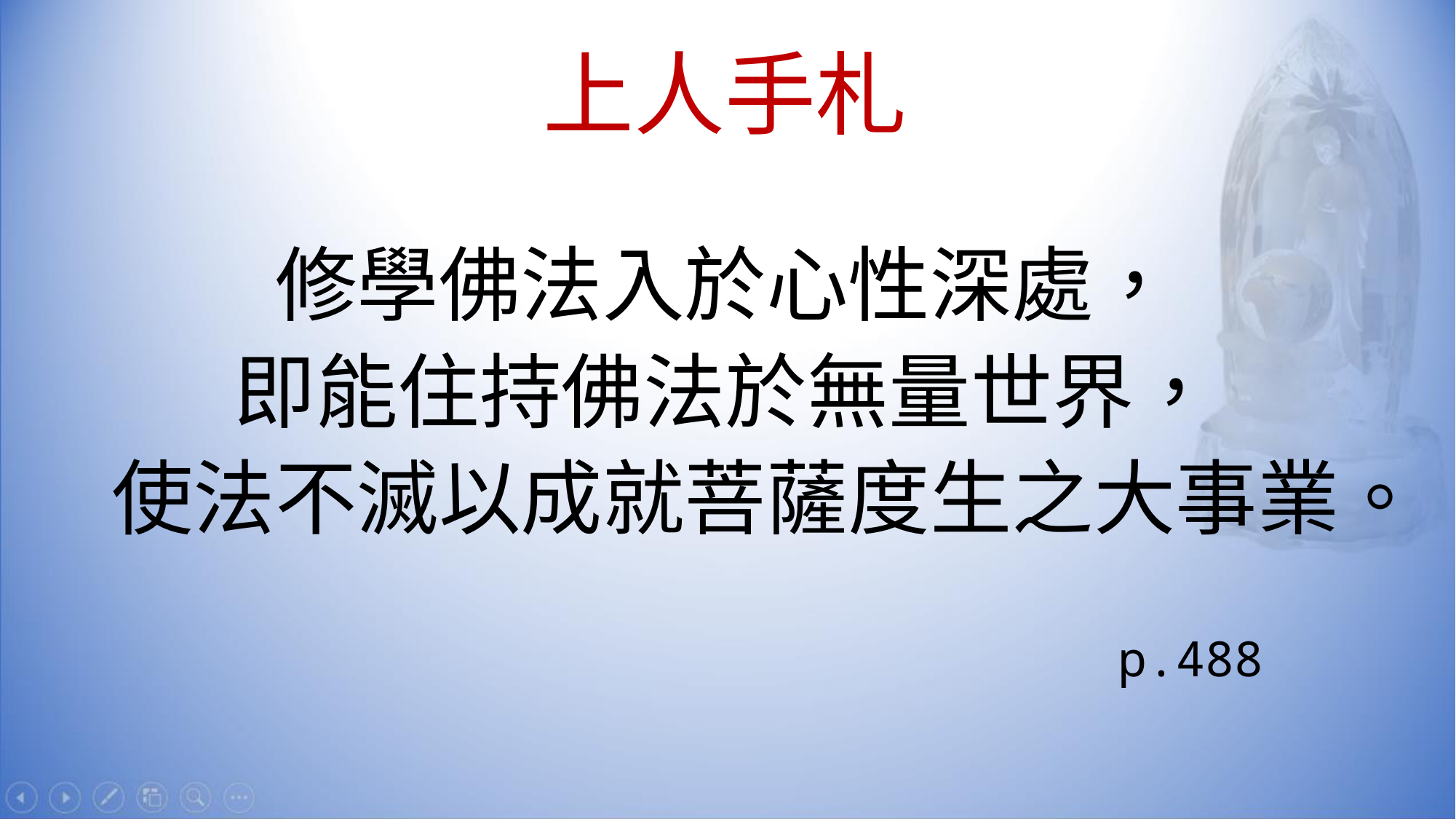

# 上人手札
修學佛法入於心性深處，
即能住持佛法於無量世界，
使法不滅以成就菩薩度生之大事業。

                                p.488